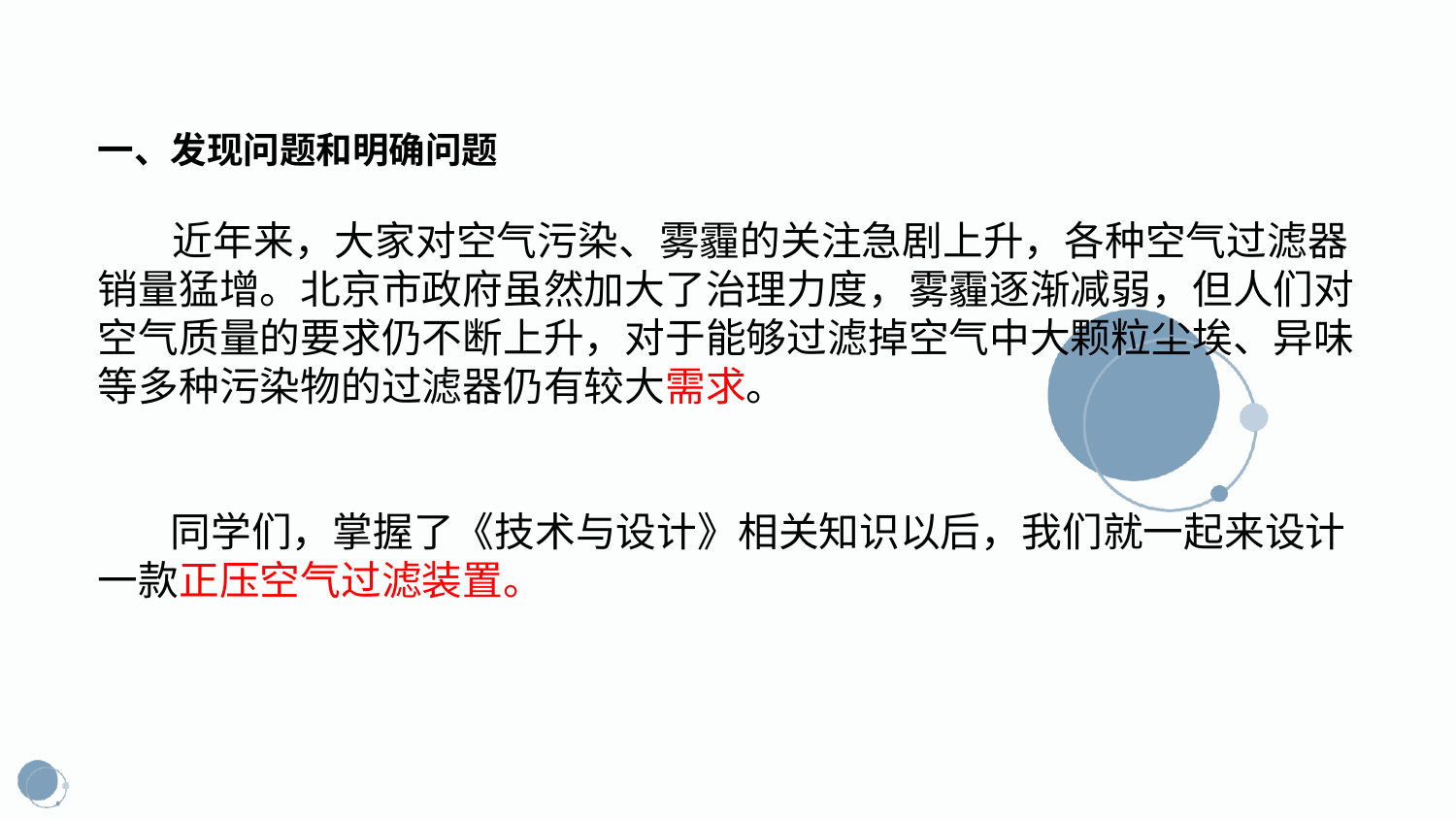

一、发现问题和明确问题

        近年来，大家对空气污染、雾霾的关注急剧上升，各种空气过滤器销量猛增。北京市政府虽然加大了治理力度，雾霾逐渐减弱，但人们对空气质量的要求仍不断上升，对于能够过滤掉空气中大颗粒尘埃、异味等多种污染物的过滤器仍有较大需求。

       同学们，掌握了《技术与设计》相关知识以后，我们就一起来设计一款正压空气过滤装置。